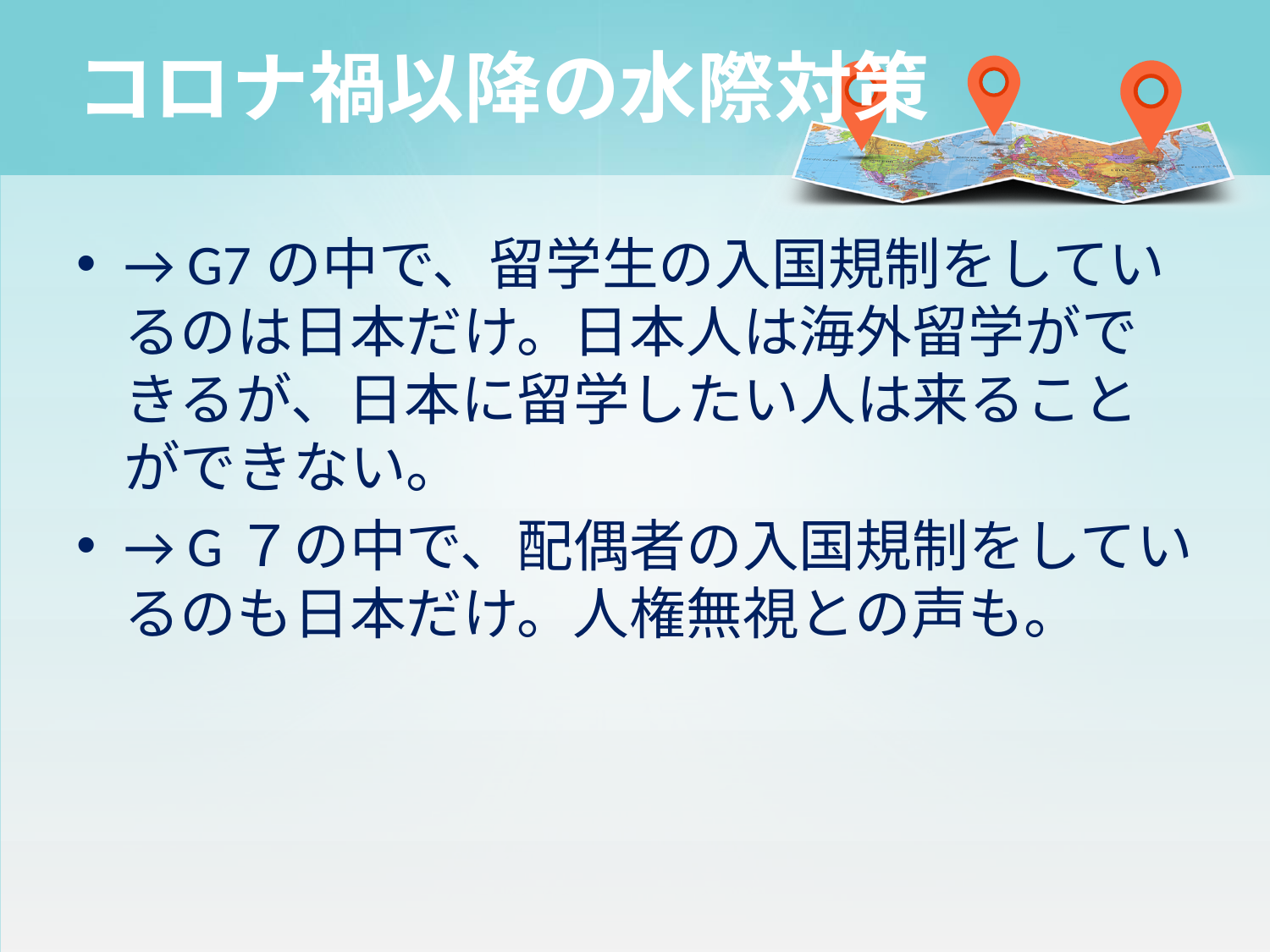

# コロナ禍以降の水際対策
→ G7の中で、留学生の入国規制をしているのは日本だけ。日本人は海外留学ができるが、日本に留学したい人は来ることができない。
→ G７の中で、配偶者の入国規制をしているのも日本だけ。人権無視との声も。